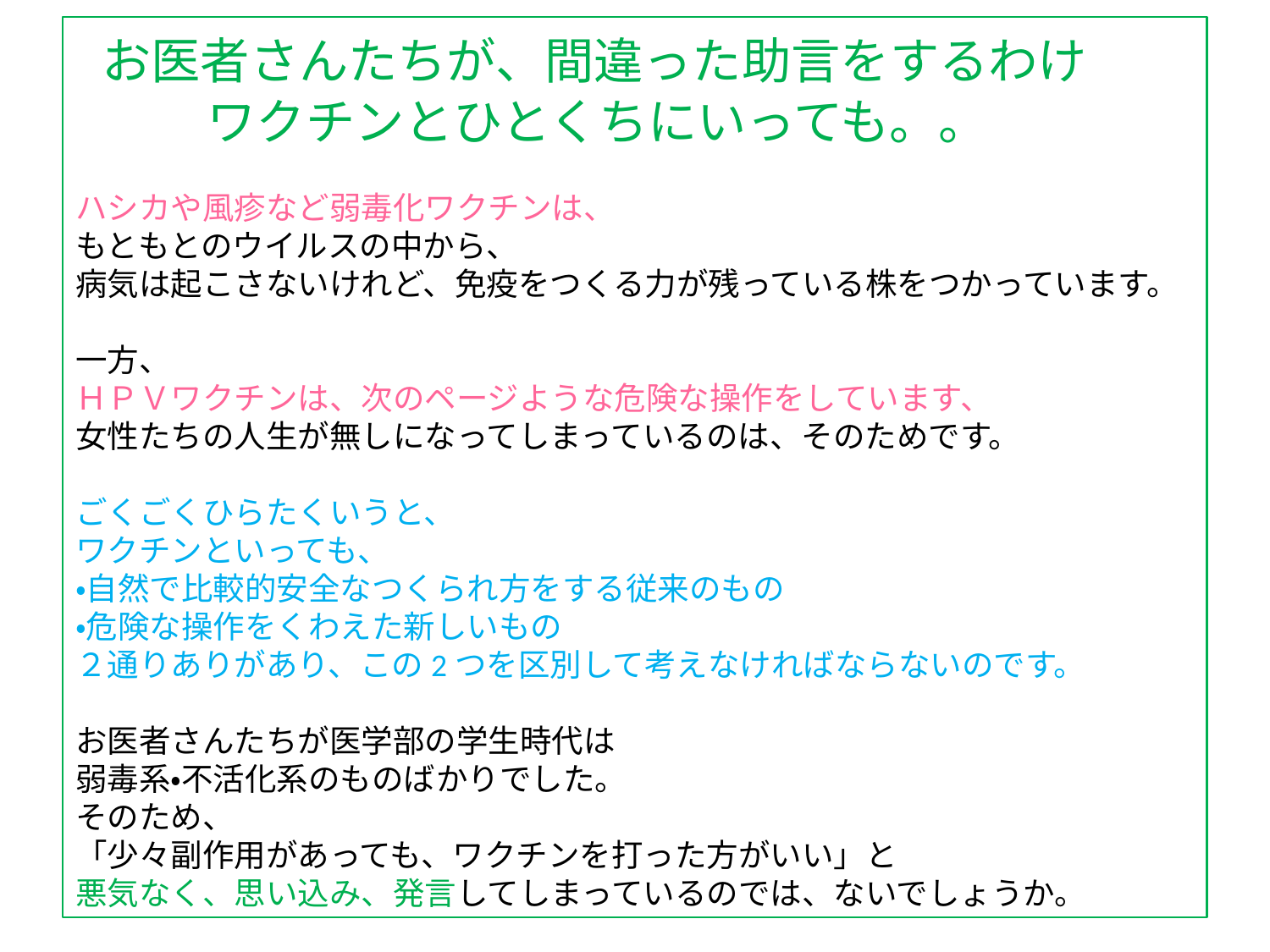

お医者さんたちが、間違った助言をするわけ
            ワクチンとひとくちにいっても。。
ハシカや風疹など弱毒化ワクチンは、
もともとのウイルスの中から、
病気は起こさないけれど、免疫をつくる力が残っている株をつかっています。

一方、
ＨＰＶワクチンは、次のページような危険な操作をしています、
女性たちの人生が無しになってしまっているのは、そのためです。

ごくごくひらたくいうと、
ワクチンといっても、
・自然で比較的安全なつくられ方をする従来のもの
・危険な操作をくわえた新しいもの
２通りありがあり、この2つを区別して考えなければならないのです。

お医者さんたちが医学部の学生時代は
弱毒系・不活化系のものばかりでした。
そのため、
「少々副作用があっても、ワクチンを打った方がいい」と
悪気なく、思い込み、発言してしまっているのでは、ないでしょうか。
#